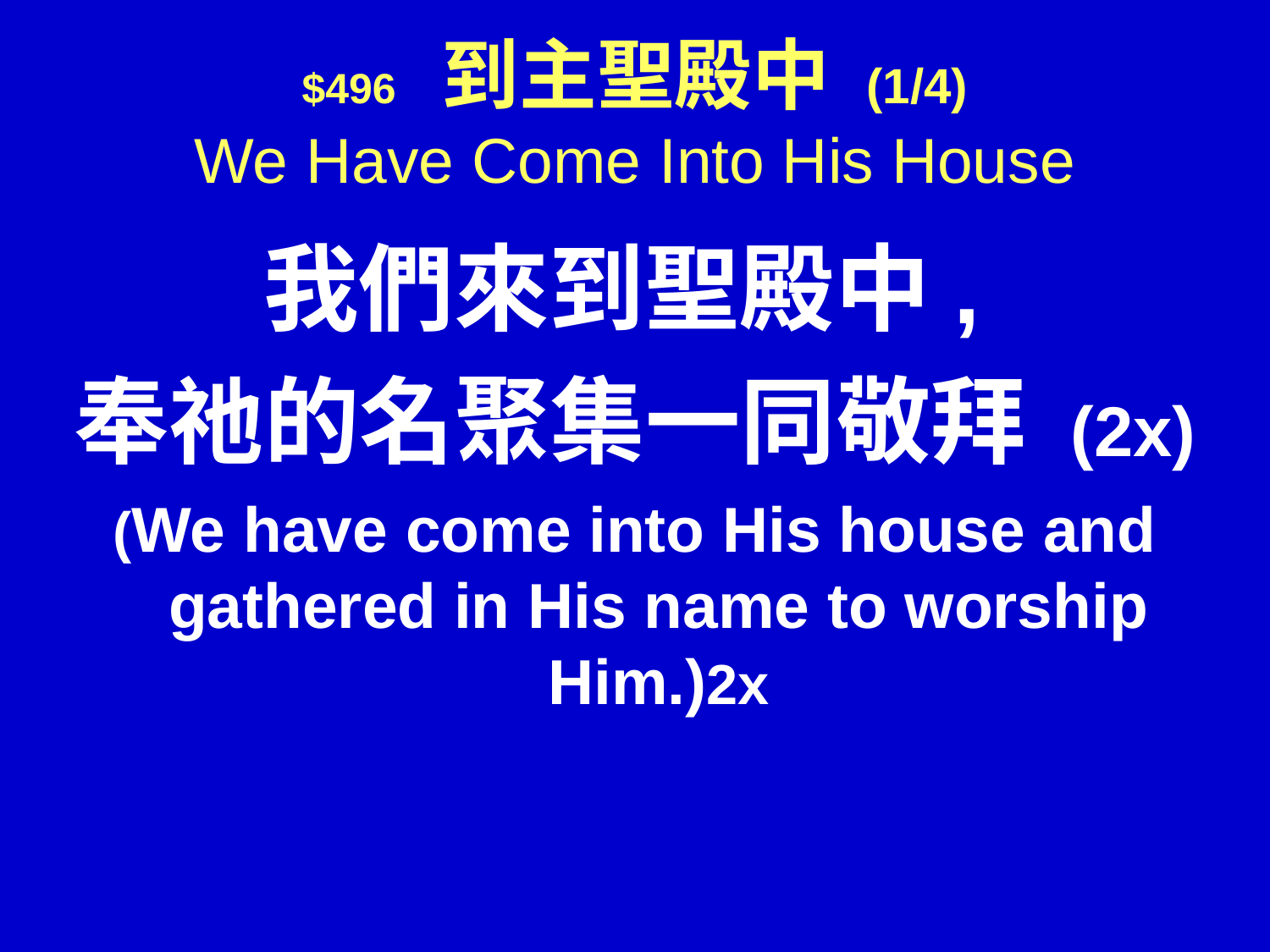

# $496   到主聖殿中 (1/4) We Have Come Into His House
我們來到聖殿中,
奉祂的名聚集一同敬拜 (2x)
(We have come into His house and gathered in His name to worship Him.)2x